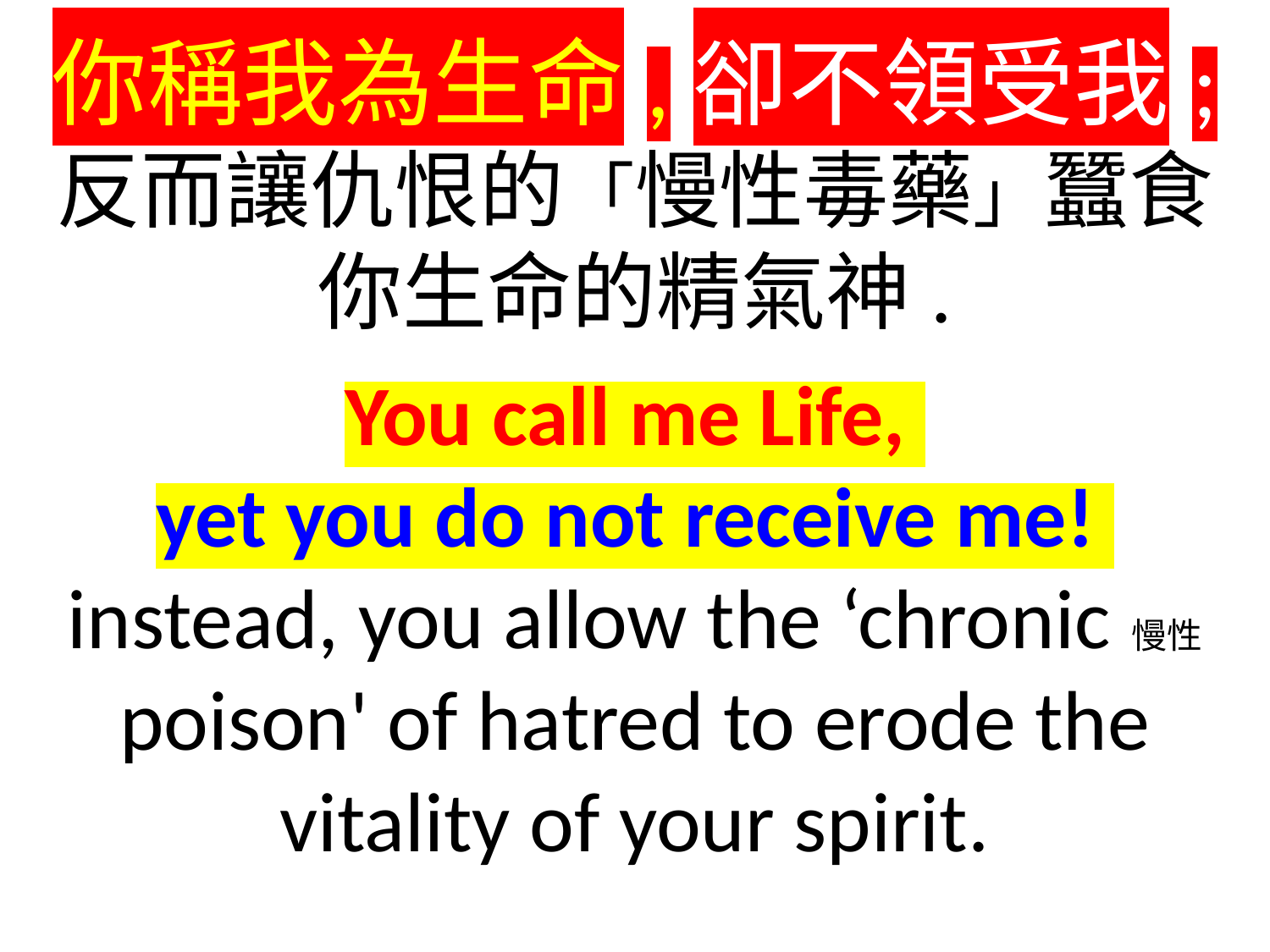

你稱我為生命,卻不領受我;
反而讓仇恨的「慢性毒藥」蠶食
你生命的精氣神.
You call me Life,
yet you do not receive me!
instead, you allow the ‘chronic慢性 poison' of hatred to erode the vitality of your spirit.